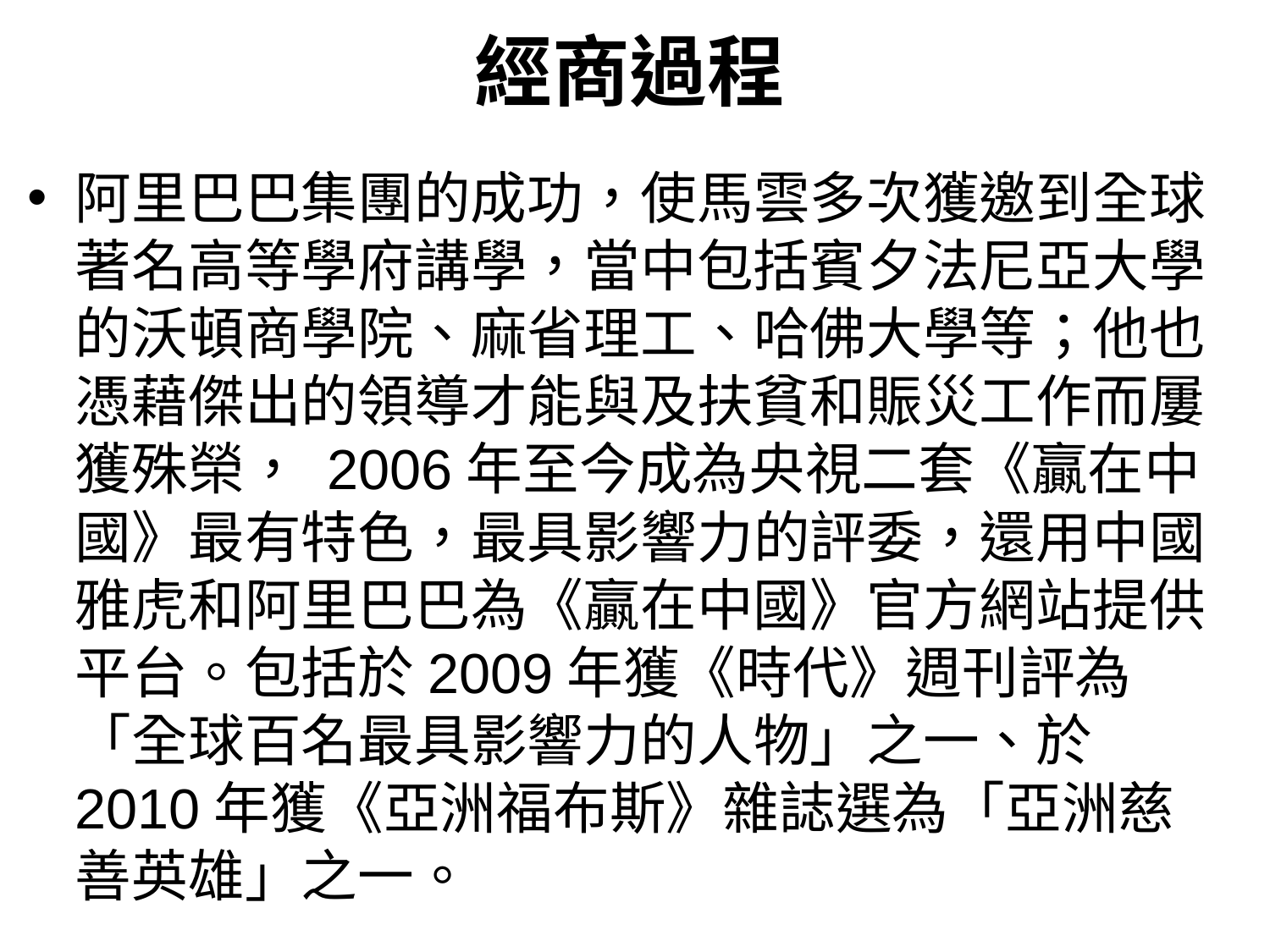

# 經商過程
阿里巴巴集團的成功，使馬雲多次獲邀到全球著名高等學府講學，當中包括賓夕法尼亞大學的沃頓商學院、麻省理工、哈佛大學等；他也憑藉傑出的領導才能與及扶貧和賑災工作而屢獲殊榮， 2006年至今成為央視二套《贏在中國》最有特色，最具影響力的評委，還用中國雅虎和阿里巴巴為《贏在中國》官方網站提供平台。包括於2009年獲《時代》週刊評為「全球百名最具影響力的人物」之一、於2010年獲《亞洲福布斯》雜誌選為「亞洲慈善英雄」之一。